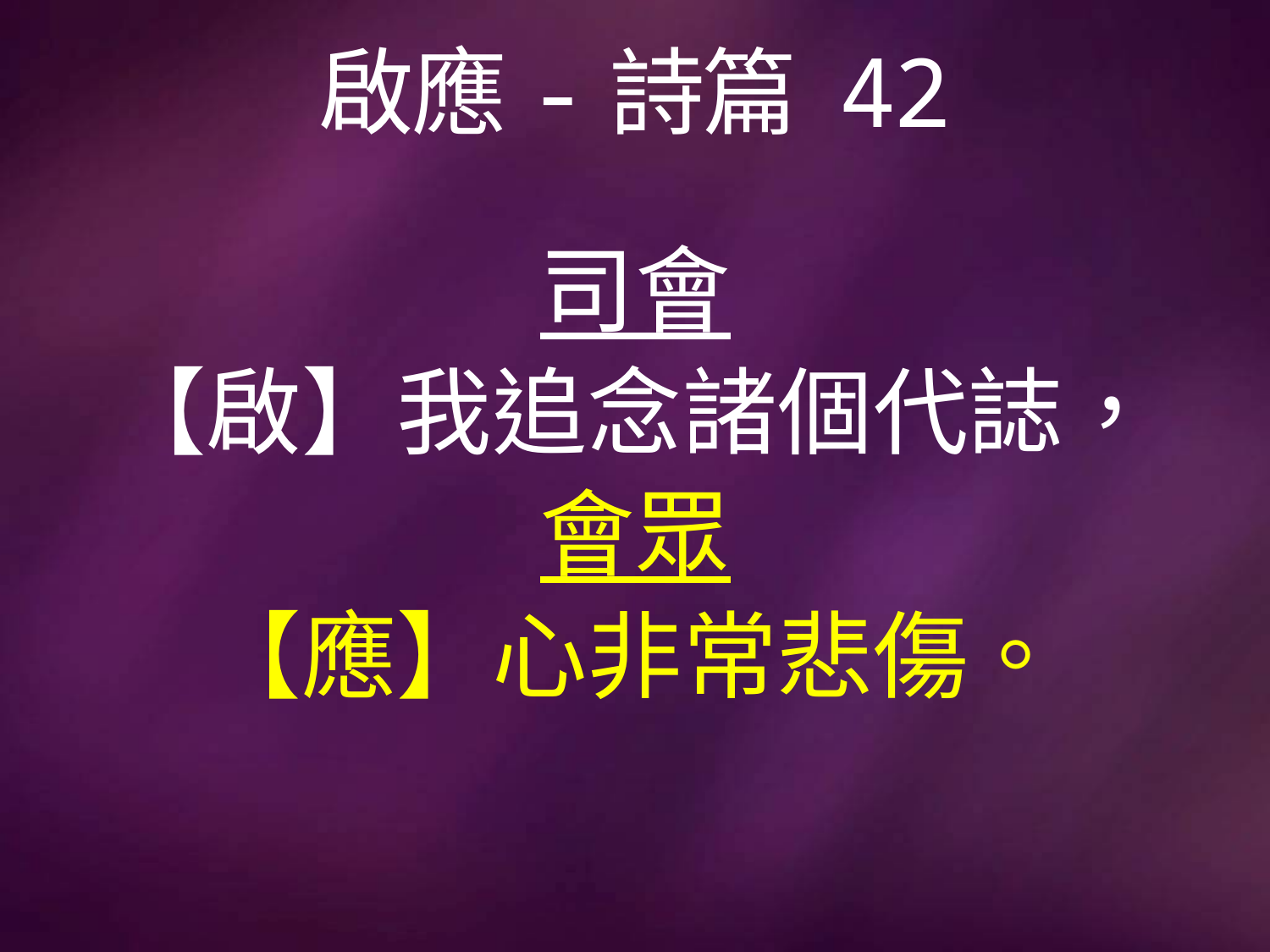

# 啟應-詩篇 42
司會
【啟】我追念諸個代誌，
會眾
【應】心非常悲傷。